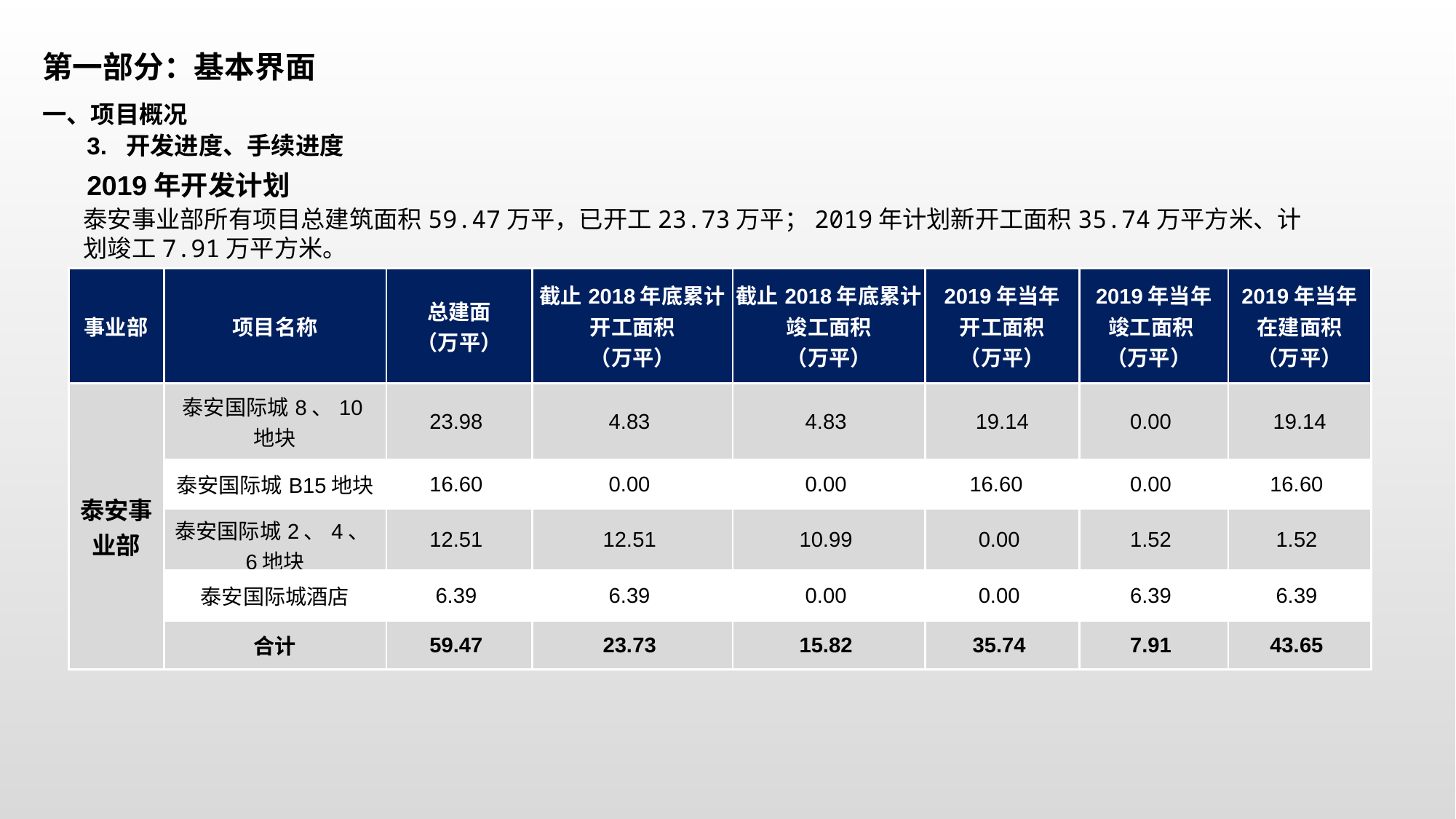

第一部分：基本界面
一、项目概况
3.  开发进度、手续进度
2019年开发计划
泰安事业部所有项目总建筑面积59.47万平，已开工23.73万平；2019年计划新开工面积35.74万平方米、计划竣工7.91万平方米。
| 事业部 | 项目名称 | 总建面 （万平） | 截止2018年底累计开工面积 （万平） | 截止2018年底累计竣工面积 （万平） | 2019年当年 开工面积 （万平） | 2019年当年 竣工面积 （万平） | 2019年当年 在建面积 （万平） |
| --- | --- | --- | --- | --- | --- | --- | --- |
| 泰安事业部 | 泰安国际城8、10地块 | 23.98 | 4.83 | 4.83 | 19.14 | 0.00 | 19.14 |
|  | 泰安国际城B15地块 | 16.60 | 0.00 | 0.00 | 16.60 | 0.00 | 16.60 |
|  | 泰安国际城2、4、6地块 | 12.51 | 12.51 | 10.99 | 0.00 | 1.52 | 1.52 |
|  | 泰安国际城酒店 | 6.39 | 6.39 | 0.00 | 0.00 | 6.39 | 6.39 |
|  | 合计 | 59.47 | 23.73 | 15.82 | 35.74 | 7.91 | 43.65 |